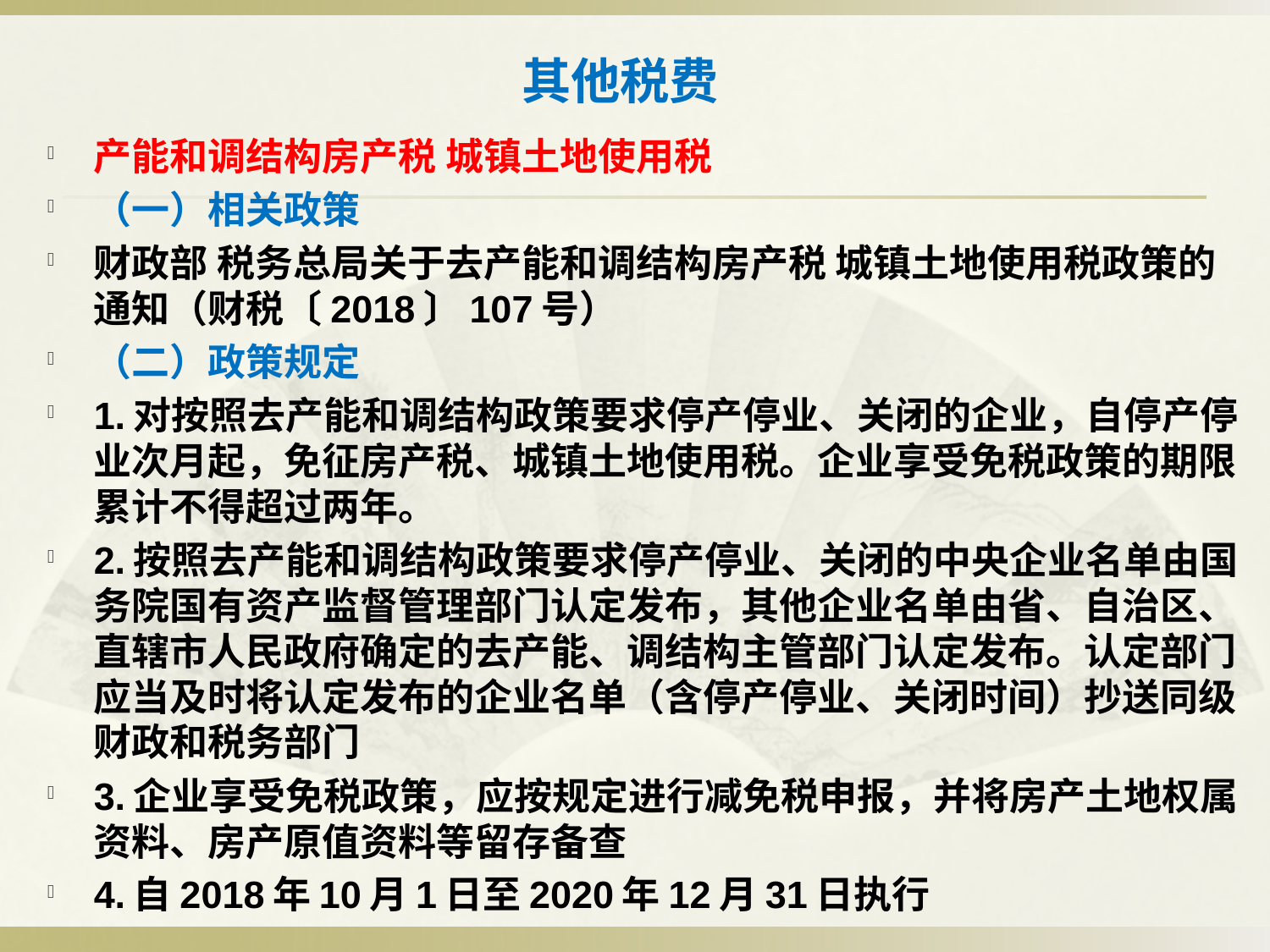

# 其他税费
产能和调结构房产税 城镇土地使用税
（一）相关政策
财政部 税务总局关于去产能和调结构房产税 城镇土地使用税政策的通知（财税〔2018〕107号）
（二）政策规定
1.对按照去产能和调结构政策要求停产停业、关闭的企业，自停产停业次月起，免征房产税、城镇土地使用税。企业享受免税政策的期限累计不得超过两年。
2.按照去产能和调结构政策要求停产停业、关闭的中央企业名单由国务院国有资产监督管理部门认定发布，其他企业名单由省、自治区、直辖市人民政府确定的去产能、调结构主管部门认定发布。认定部门应当及时将认定发布的企业名单（含停产停业、关闭时间）抄送同级财政和税务部门
3.企业享受免税政策，应按规定进行减免税申报，并将房产土地权属资料、房产原值资料等留存备查
4.自2018年10月1日至2020年12月31日执行